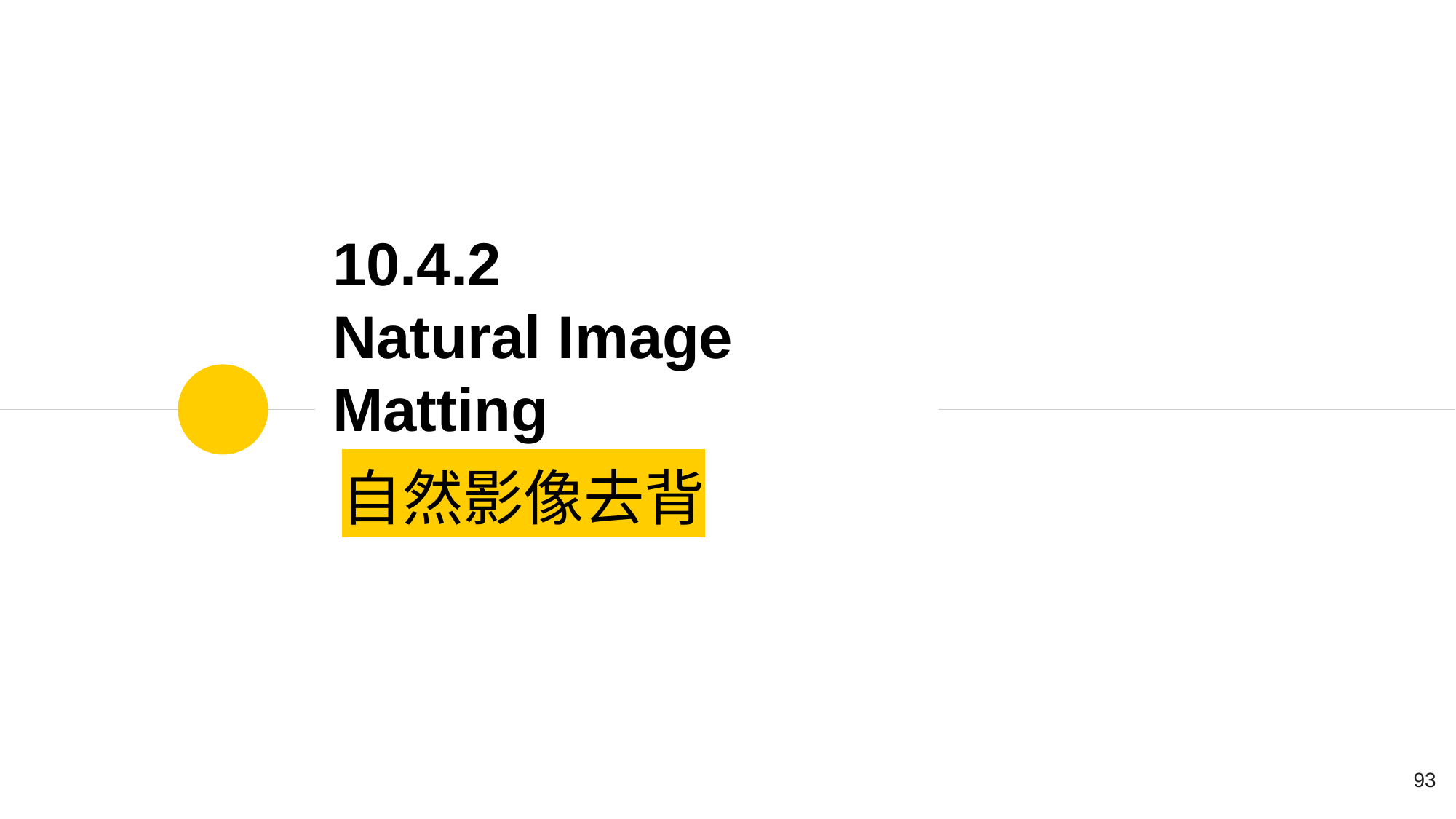

# 10.4.2 Natural Image Matting
自然影像去背
93